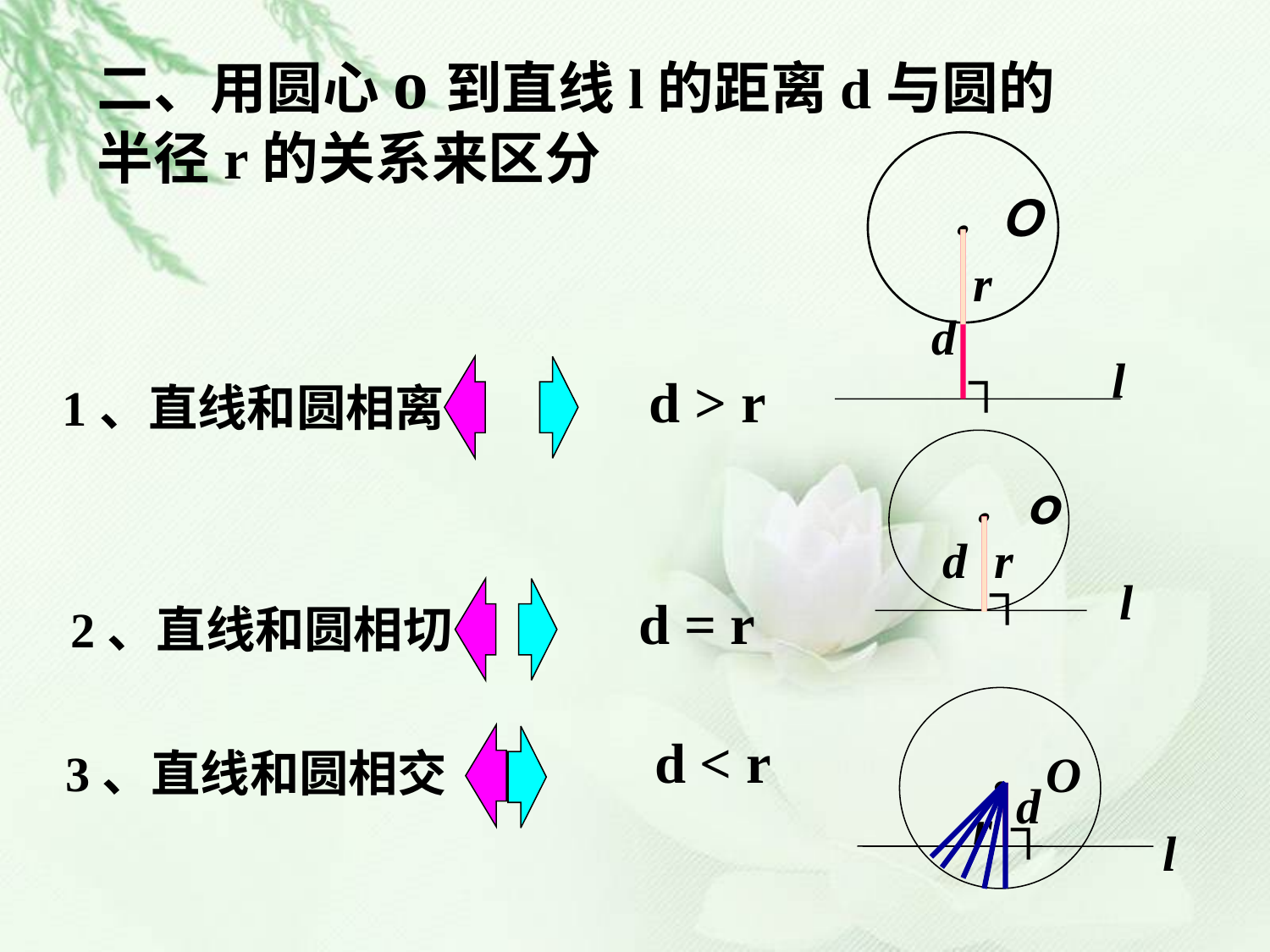

二、用圆心o到直线l的距离d与圆的半径r的关系来区分

．Ｏ

r

d
┐
l

d > r
1、直线和圆相离

．ｏ

d
┐

r
l

d = r
2、直线和圆相切

．O
d < r

3、直线和圆相交
d

┐

r
l